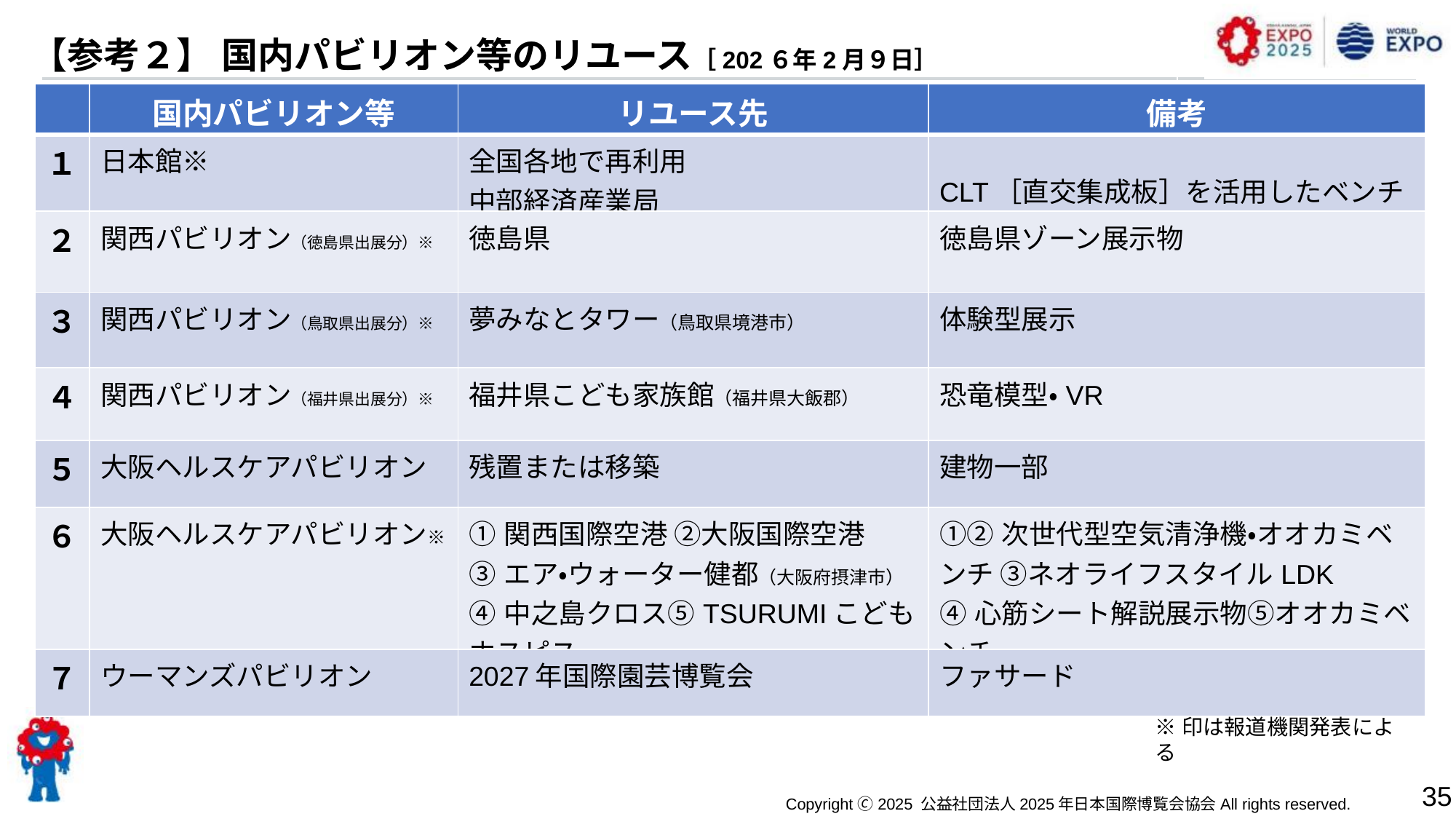

入場券販売状況（2025年８月31日時点）

【参考２】 国内パビリオン等のリユース［202６年2月９日］
|  | 国内パビリオン等 | リユース先 | 備考 |
| --- | --- | --- | --- |
| １ | 日本館※ | 全国各地で再利用 中部経済産業局 | CLT［直交集成板］を活用したベンチ |
| ２ | 関西パビリオン（徳島県出展分）※ | 徳島県 | 徳島県ゾーン展示物 |
| ３ | 関西パビリオン（鳥取県出展分）※ | 夢みなとタワー（鳥取県境港市） | 体験型展示 |
| ４ | 関西パビリオン（福井県出展分）※ | 福井県こども家族館（福井県大飯郡） | 恐竜模型・VR |
| ５ | 大阪ヘルスケアパビリオン | 残置または移築 | 建物一部 |
| ６ | 大阪ヘルスケアパビリオン※ | ①関西国際空港 ②大阪国際空港 ③エア・ウォーター健都（大阪府摂津市） ④中之島クロス⑤TSURUMIこどもホスピス | ①②次世代型空気清浄機・オオカミベンチ ③ネオライフスタイルLDK ④心筋シート解説展示物⑤オオカミベンチ |
| ７ | ウーマンズパビリオン | 2027年国際園芸博覧会 | ファサード |
※印は報道機関発表による
35
Copyright 🄫 2025 公益社団法人2025年日本国際博覧会協会All rights reserved.